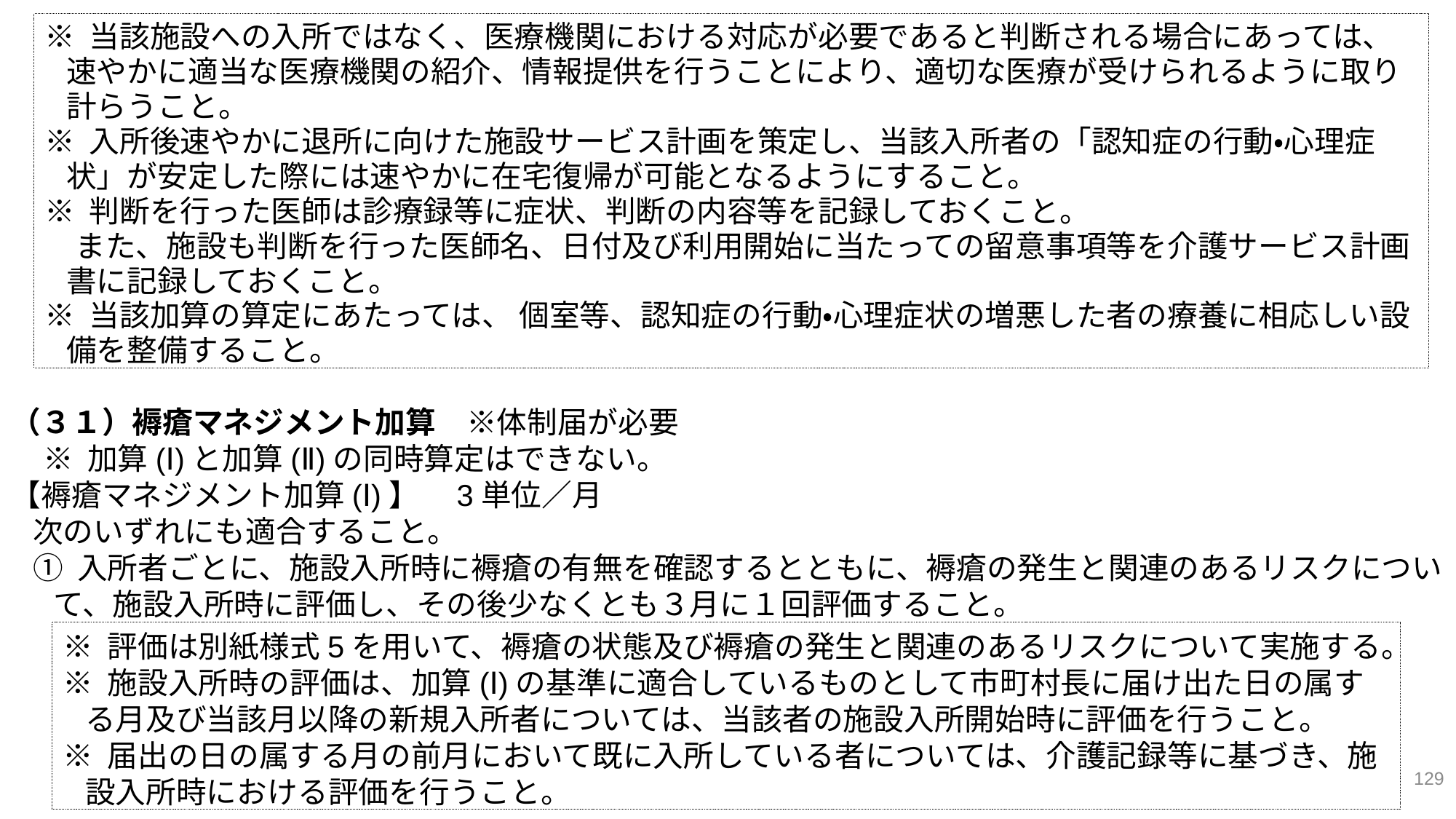

※ 当該施設への入所ではなく、医療機関における対応が必要であると判断される場合にあっては、速やかに適当な医療機関の紹介、情報提供を行うことにより、適切な医療が受けられるように取り計らうこと。
※ 入所後速やかに退所に向けた施設サービス計画を策定し、当該入所者の「認知症の行動・心理症状」が安定した際には速やかに在宅復帰が可能となるようにすること。
※ 判断を行った医師は診療録等に症状、判断の内容等を記録しておくこと。
　また、施設も判断を行った医師名、日付及び利用開始に当たっての留意事項等を介護サービス計画書に記録しておくこと。
※ 当該加算の算定にあたっては、 個室等、認知症の行動・心理症状の増悪した者の療養に相応しい設備を整備すること。
（３１）褥瘡マネジメント加算　※体制届が必要
※ 加算(Ⅰ)と加算(Ⅱ)の同時算定はできない。
【褥瘡マネジメント加算(Ⅰ)】　3単位／月
次のいずれにも適合すること。
① 入所者ごとに、施設入所時に褥瘡の有無を確認するとともに、褥瘡の発生と関連のあるリスクについて、施設入所時に評価し、その後少なくとも３月に１回評価すること。

※ 評価は別紙様式5を用いて、褥瘡の状態及び褥瘡の発生と関連のあるリスクについて実施する。
※ 施設入所時の評価は、加算(Ⅰ)の基準に適合しているものとして市町村長に届け出た日の属する月及び当該月以降の新規入所者については、当該者の施設入所開始時に評価を行うこと。
※ 届出の日の属する月の前月において既に入所している者については、介護記録等に基づき、施設入所時における評価を行うこと。
129